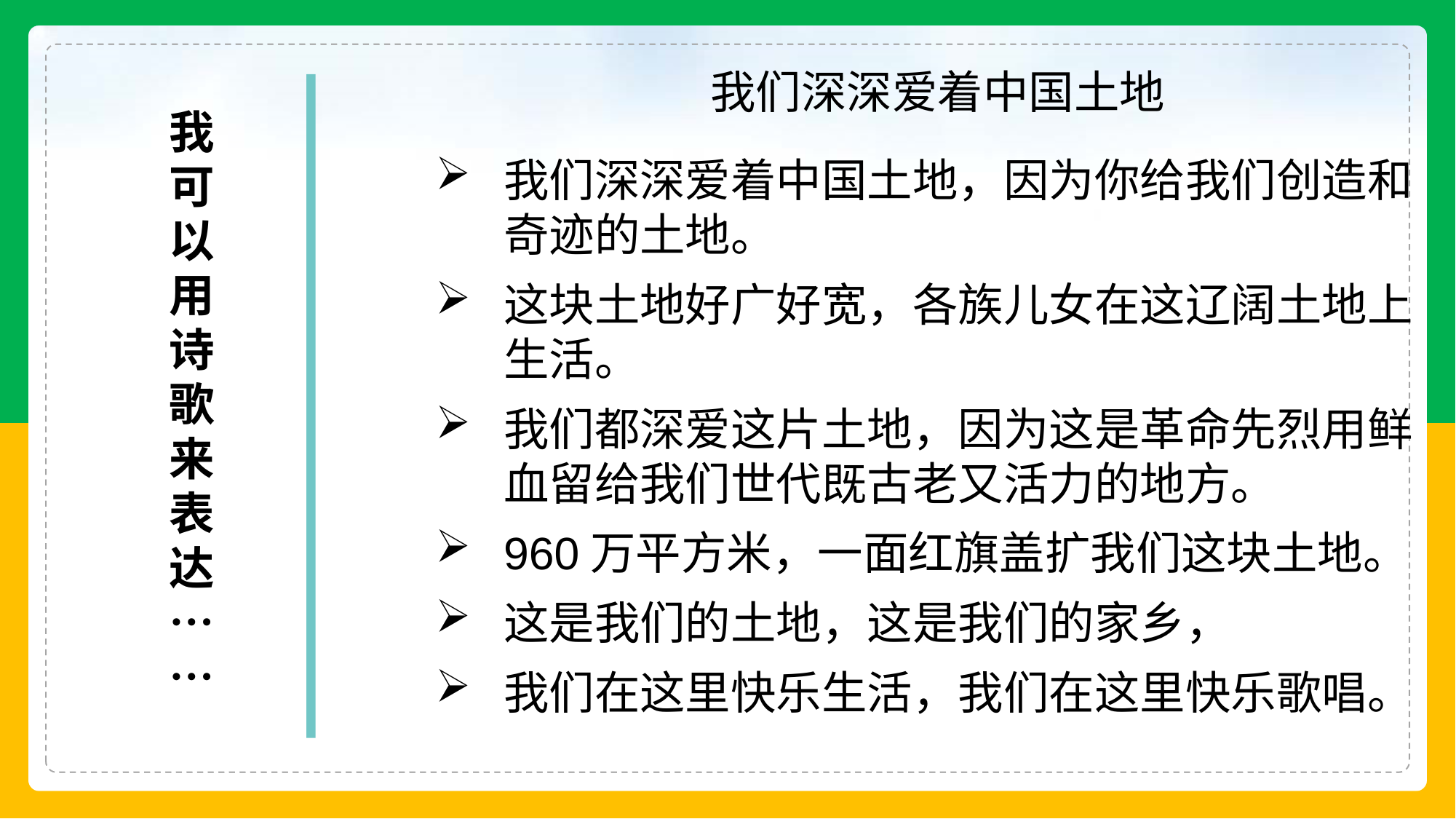

我们深深爱着中国土地
我可以用诗歌来表达……
我们深深爱着中国土地，因为你给我们创造和奇迹的土地。
这块土地好广好宽，各族儿女在这辽阔土地上生活。
我们都深爱这片土地，因为这是革命先烈用鲜血留给我们世代既古老又活力的地方。
960万平方米，一面红旗盖扩我们这块土地。
这是我们的土地，这是我们的家乡，
我们在这里快乐生活，我们在这里快乐歌唱。